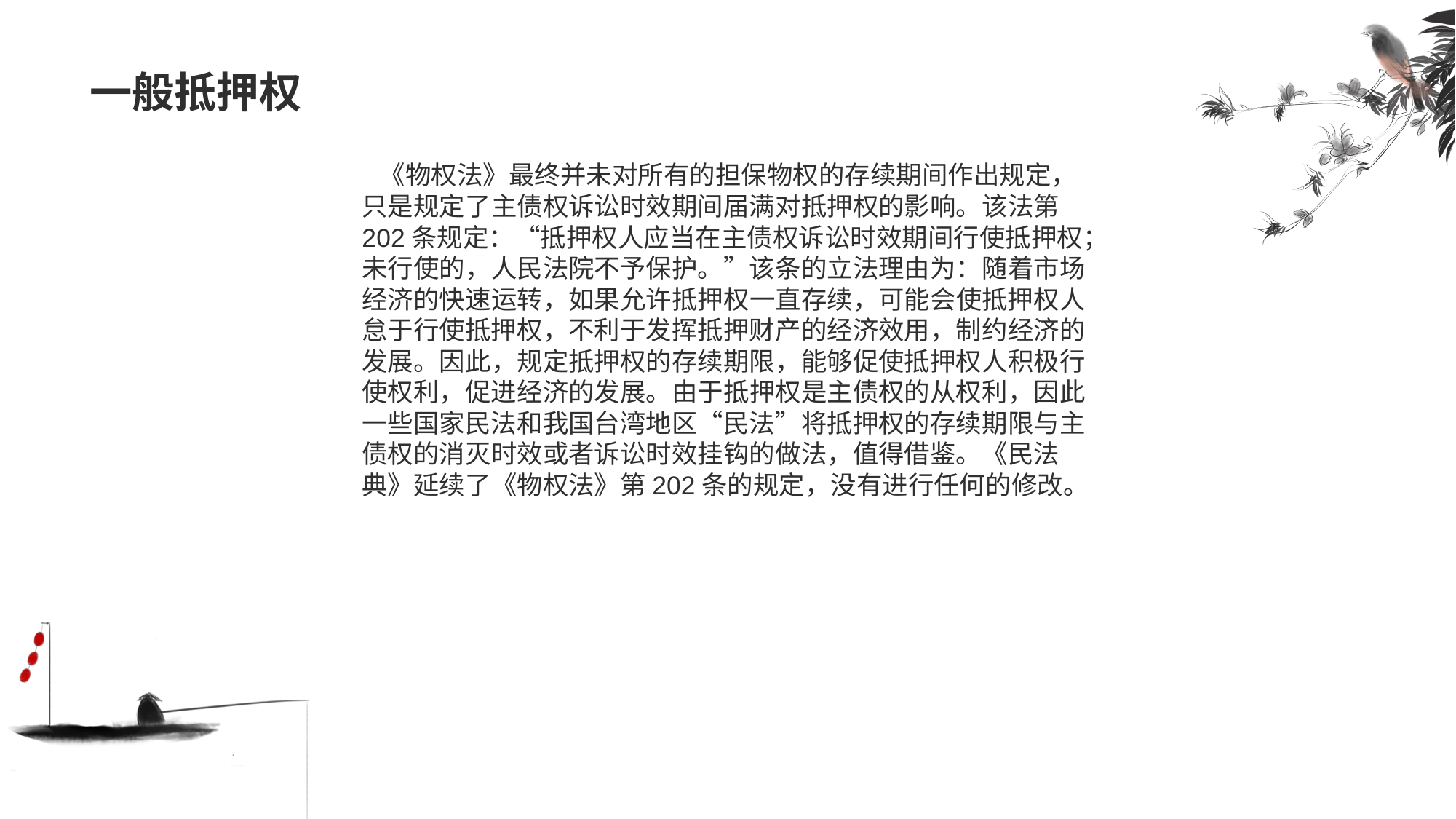

# 一般抵押权

  《物权法》最终并未对所有的担保物权的存续期间作出规定，只是规定了主债权诉讼时效期间届满对抵押权的影响。该法第202条规定：“抵押权人应当在主债权诉讼时效期间行使抵押权；未行使的，人民法院不予保护。”该条的立法理由为：随着市场经济的快速运转，如果允许抵押权一直存续，可能会使抵押权人怠于行使抵押权，不利于发挥抵押财产的经济效用，制约经济的发展。因此，规定抵押权的存续期限，能够促使抵押权人积极行使权利，促进经济的发展。由于抵押权是主债权的从权利，因此一些国家民法和我国台湾地区“民法”将抵押权的存续期限与主债权的消灭时效或者诉讼时效挂钩的做法，值得借鉴。《民法典》延续了《物权法》第202条的规定，没有进行任何的修改。
158